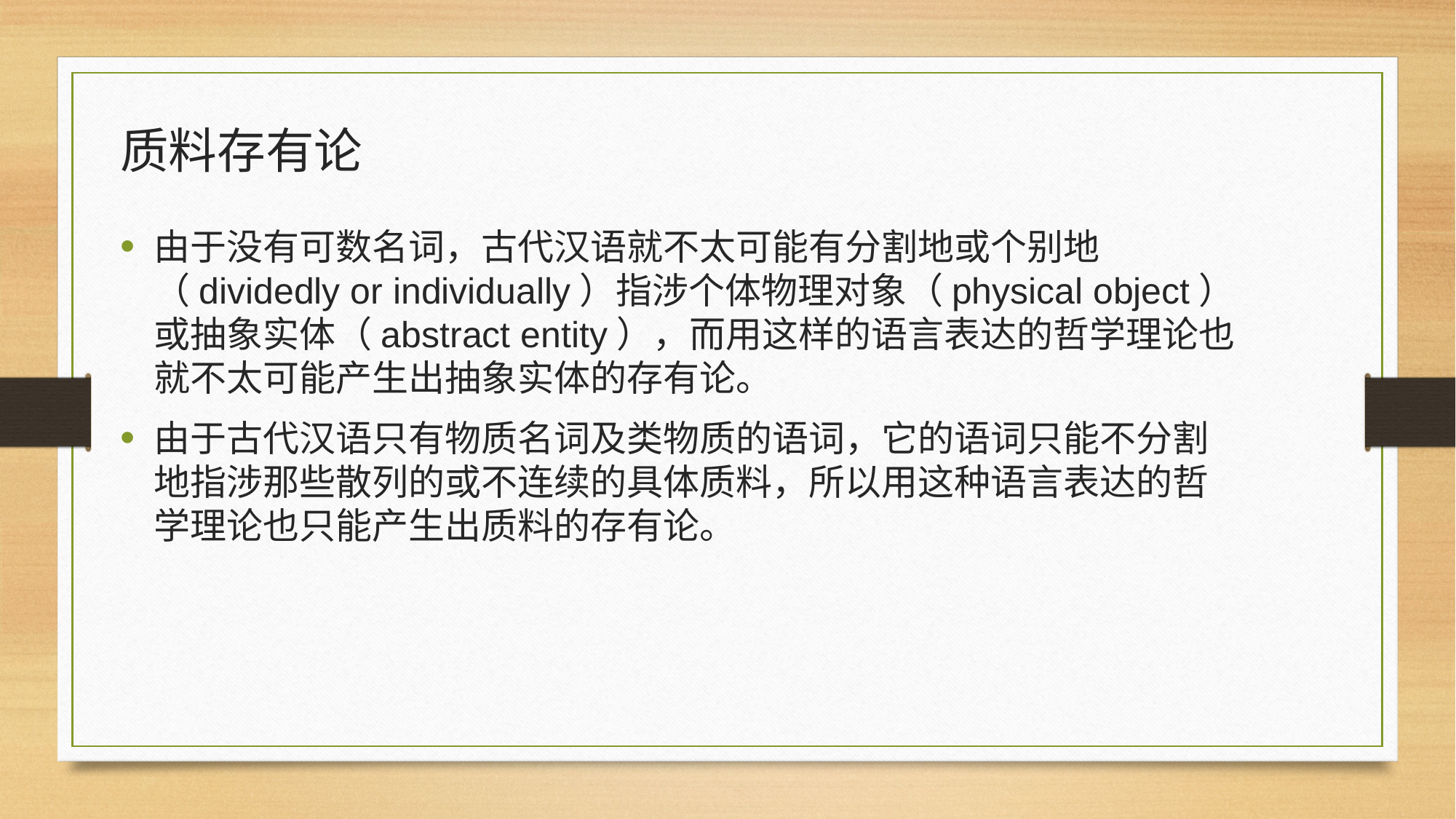

质料存有论
由于没有可数名词，古代汉语就不太可能有分割地或个别地（dividedly or individually）指涉个体物理对象（physical object）或抽象实体（abstract entity），而用这样的语言表达的哲学理论也就不太可能产生出抽象实体的存有论。
由于古代汉语只有物质名词及类物质的语词，它的语词只能不分割地指涉那些散列的或不连续的具体质料，所以用这种语言表达的哲学理论也只能产生出质料的存有论。